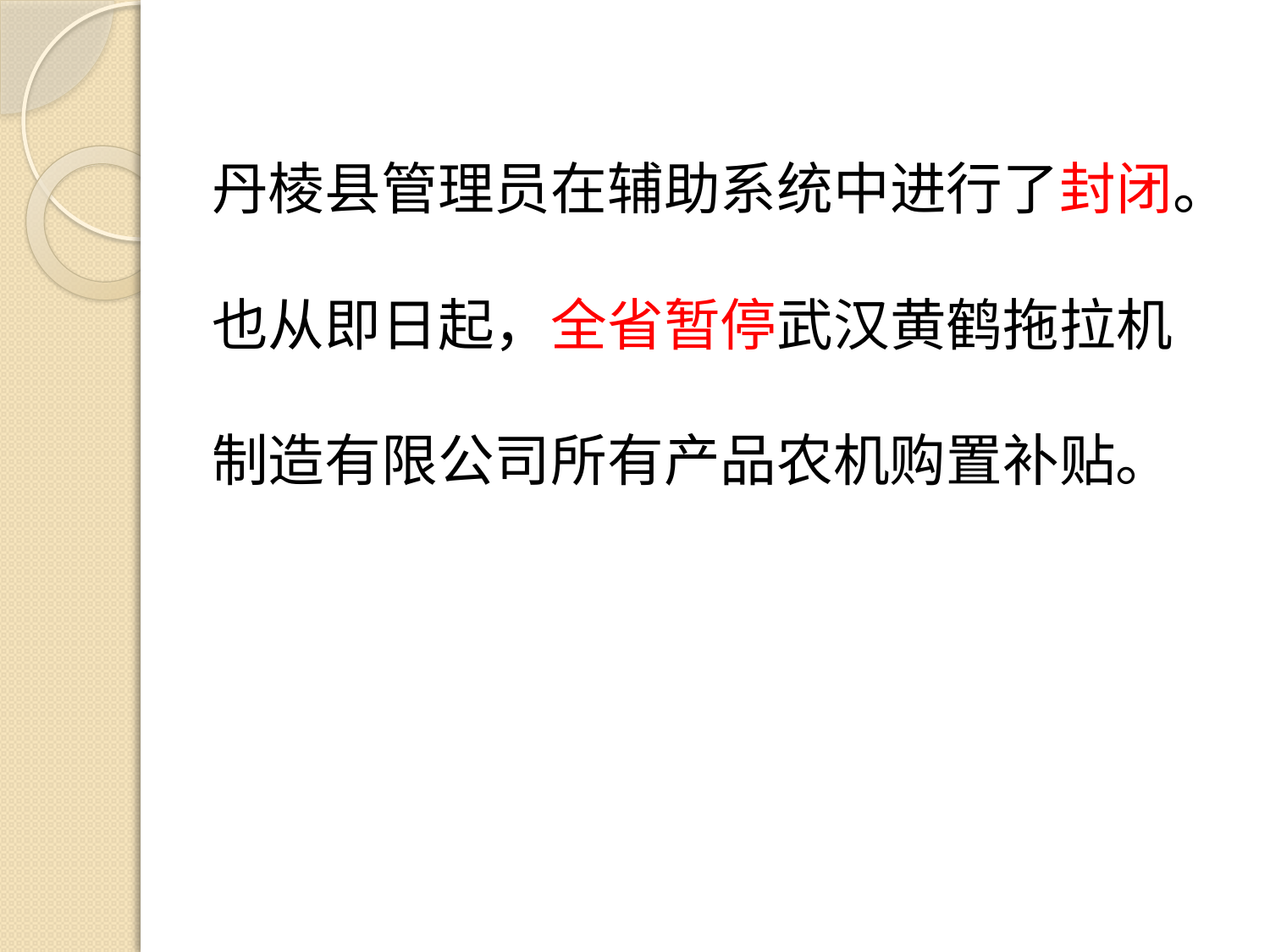

丹棱县管理员在辅助系统中进行了封闭。也从即日起，全省暂停武汉黄鹤拖拉机制造有限公司所有产品农机购置补贴。